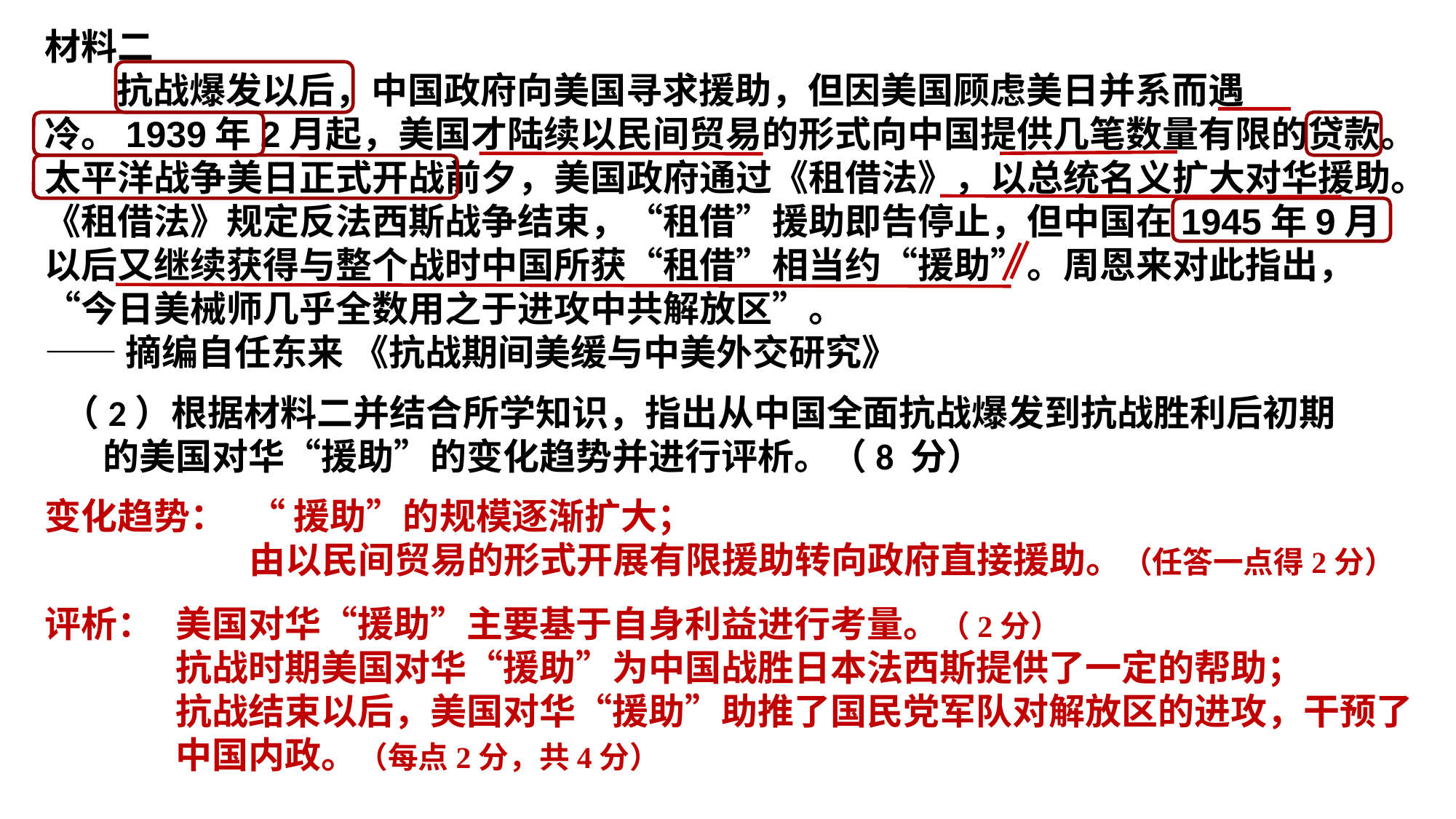

材料二
抗战爆发以后，中国政府向美国寻求援助，但因美国顾虑美日并系而遇冷。1939年2月起，美国才陆续以民间贸易的形式向中国提供几笔数量有限的贷款。太平洋战争美日正式开战前夕，美国政府通过《租借法》，以总统名义扩大对华援助。《租借法》规定反法西斯战争结束，“租借”援助即告停止，但中国在1945年9月以后又继续获得与整个战时中国所获“租借”相当约“援助”。周恩来对此指出，“今日美械师几乎全数用之于进攻中共解放区”。
——摘编自任东来 《抗战期间美缓与中美外交研究》

（2）根据材料二并结合所学知识，指出从中国全面抗战爆发到抗战胜利后初期的美国对华“援助”的变化趋势并进行评析。（8 分）
变化趋势：
“援助”的规模逐渐扩大；
由以民间贸易的形式开展有限援助转向政府直接援助。（任答一点得2分）
评析：
美国对华“援助”主要基于自身利益进行考量。（2分）
抗战时期美国对华“援助”为中国战胜日本法西斯提供了一定的帮助；
抗战结束以后，美国对华“援助”助推了国民党军队对解放区的进攻，干预了中国内政。（每点2分，共4分）